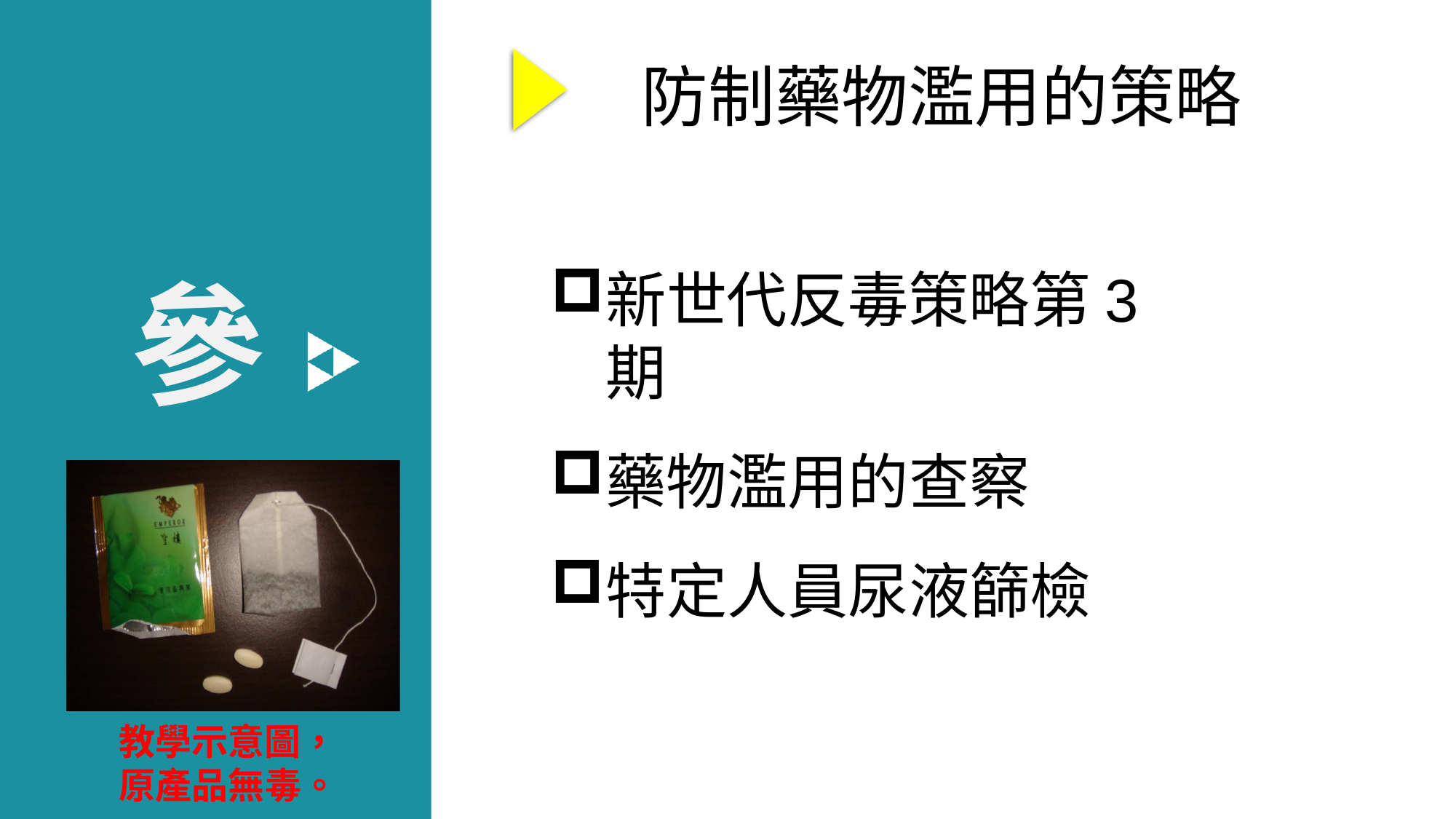

# 防制藥物濫用的策略
新世代反毒策略第3期
藥物濫用的查察
特定人員尿液篩檢
參

教學示意圖， 原產品無毒。